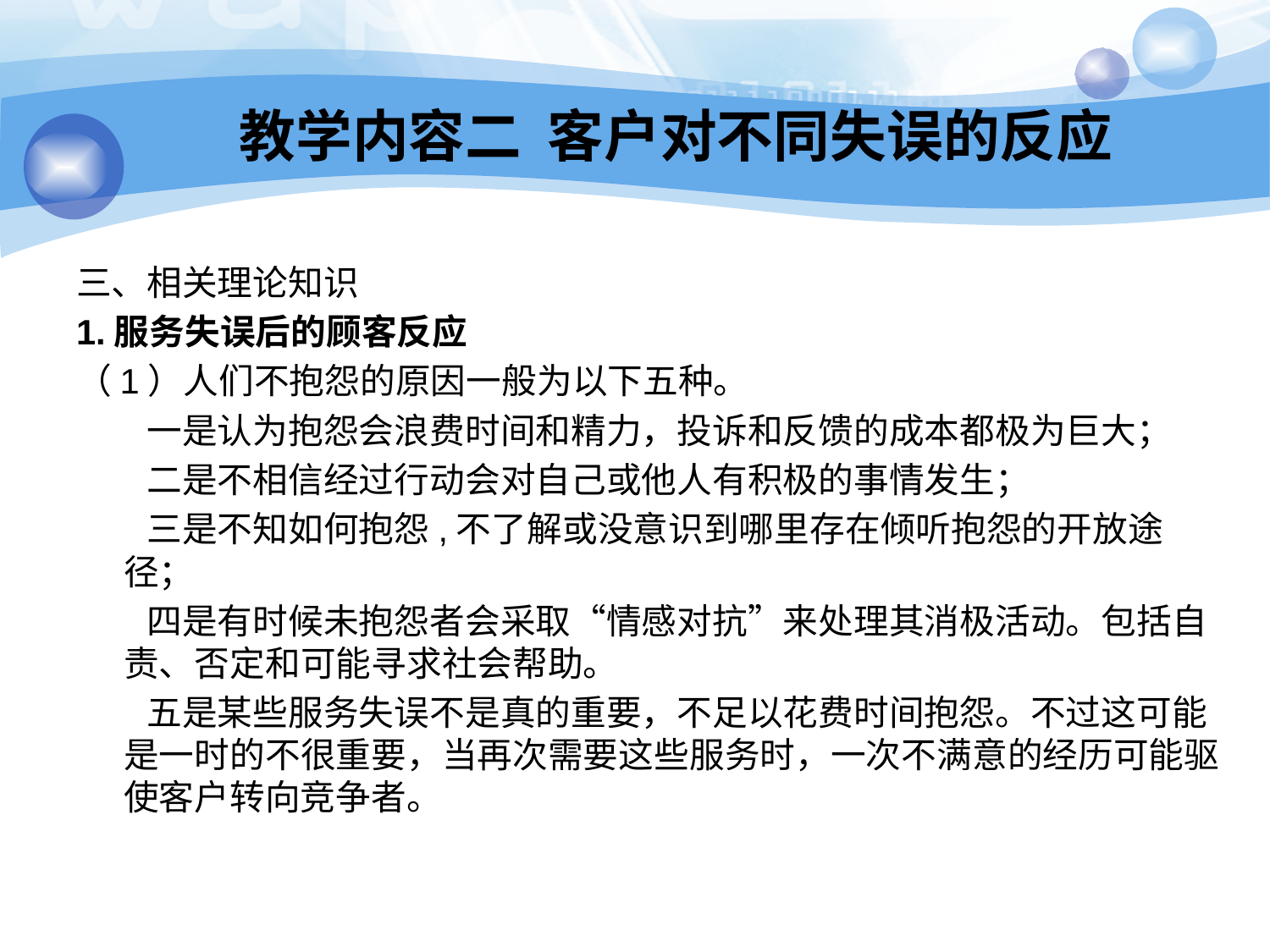

教学内容二  客户对不同失误的反应
三、相关理论知识
1.服务失误后的顾客反应
（1）人们不抱怨的原因一般为以下五种。
　　一是认为抱怨会浪费时间和精力，投诉和反馈的成本都极为巨大；
　　二是不相信经过行动会对自己或他人有积极的事情发生；
　　三是不知如何抱怨,不了解或没意识到哪里存在倾听抱怨的开放途径；
　　四是有时候未抱怨者会采取“情感对抗”来处理其消极活动。包括自责、否定和可能寻求社会帮助。
　　五是某些服务失误不是真的重要，不足以花费时间抱怨。不过这可能是一时的不很重要，当再次需要这些服务时，一次不满意的经历可能驱使客户转向竞争者。